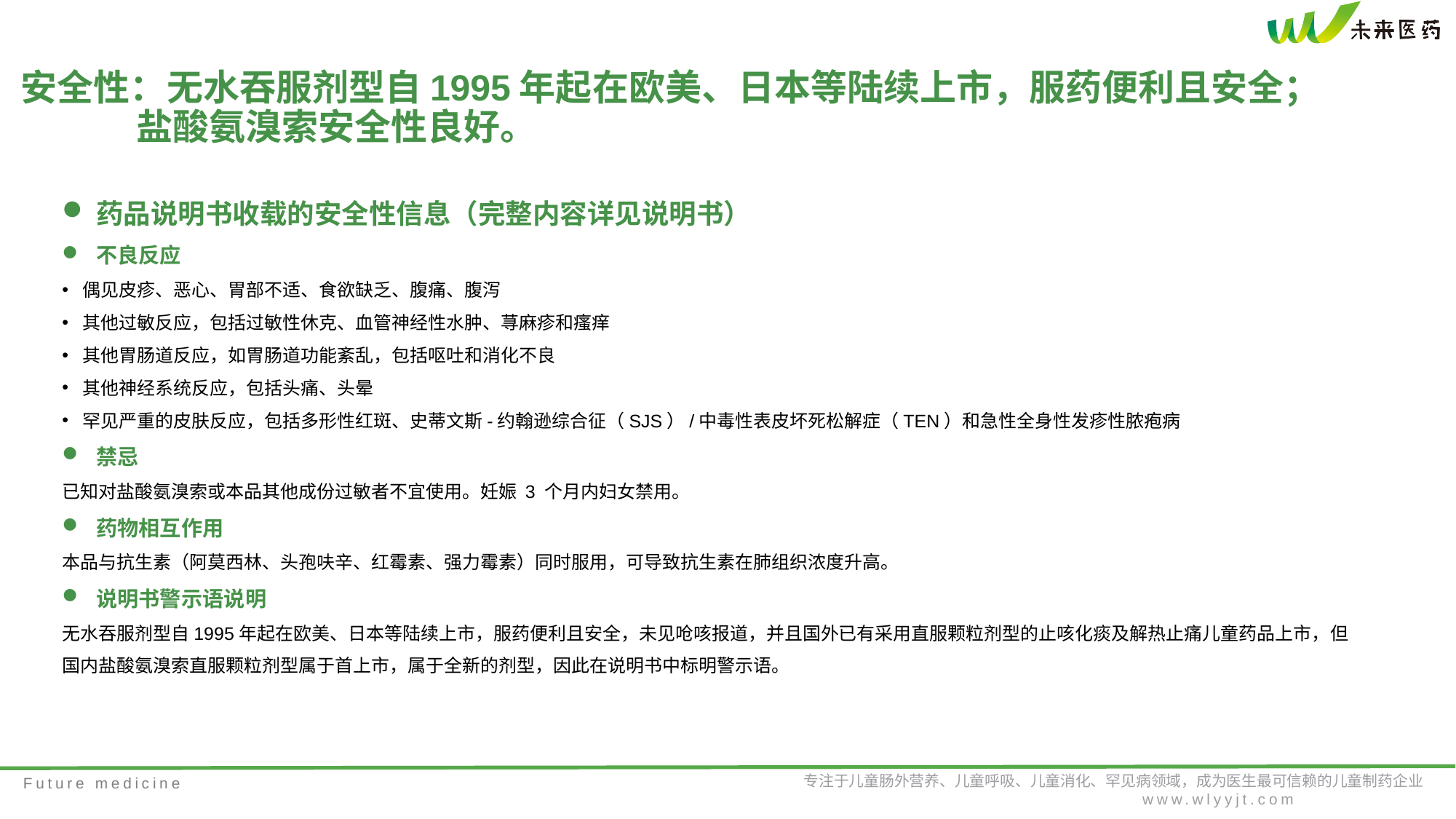

安全性：无水吞服剂型自1995年起在欧美、日本等陆续上市，服药便利且安全；
             盐酸氨溴索安全性良好。
药品说明书收载的安全性信息（完整内容详见说明书）
不良反应
偶见皮疹、恶心、胃部不适、食欲缺乏、腹痛、腹泻
其他过敏反应，包括过敏性休克、血管神经性水肿、荨麻疹和瘙痒
其他胃肠道反应，如胃肠道功能紊乱，包括呕吐和消化不良
其他神经系统反应，包括头痛、头晕
罕见严重的皮肤反应，包括多形性红斑、史蒂文斯-约翰逊综合征（SJS）/中毒性表皮坏死松解症（TEN）和急性全身性发疹性脓疱病
禁忌
已知对盐酸氨溴索或本品其他成份过敏者不宜使用。妊娠 3 个月内妇女禁用。
药物相互作用
本品与抗生素（阿莫西林、头孢呋辛、红霉素、强力霉素）同时服用，可导致抗生素在肺组织浓度升高。
说明书警示语说明
无水吞服剂型自1995年起在欧美、日本等陆续上市，服药便利且安全，未见呛咳报道，并且国外已有采用直服颗粒剂型的止咳化痰及解热止痛儿童药品上市，但国内盐酸氨溴索直服颗粒剂型属于首上市，属于全新的剂型，因此在说明书中标明警示语。